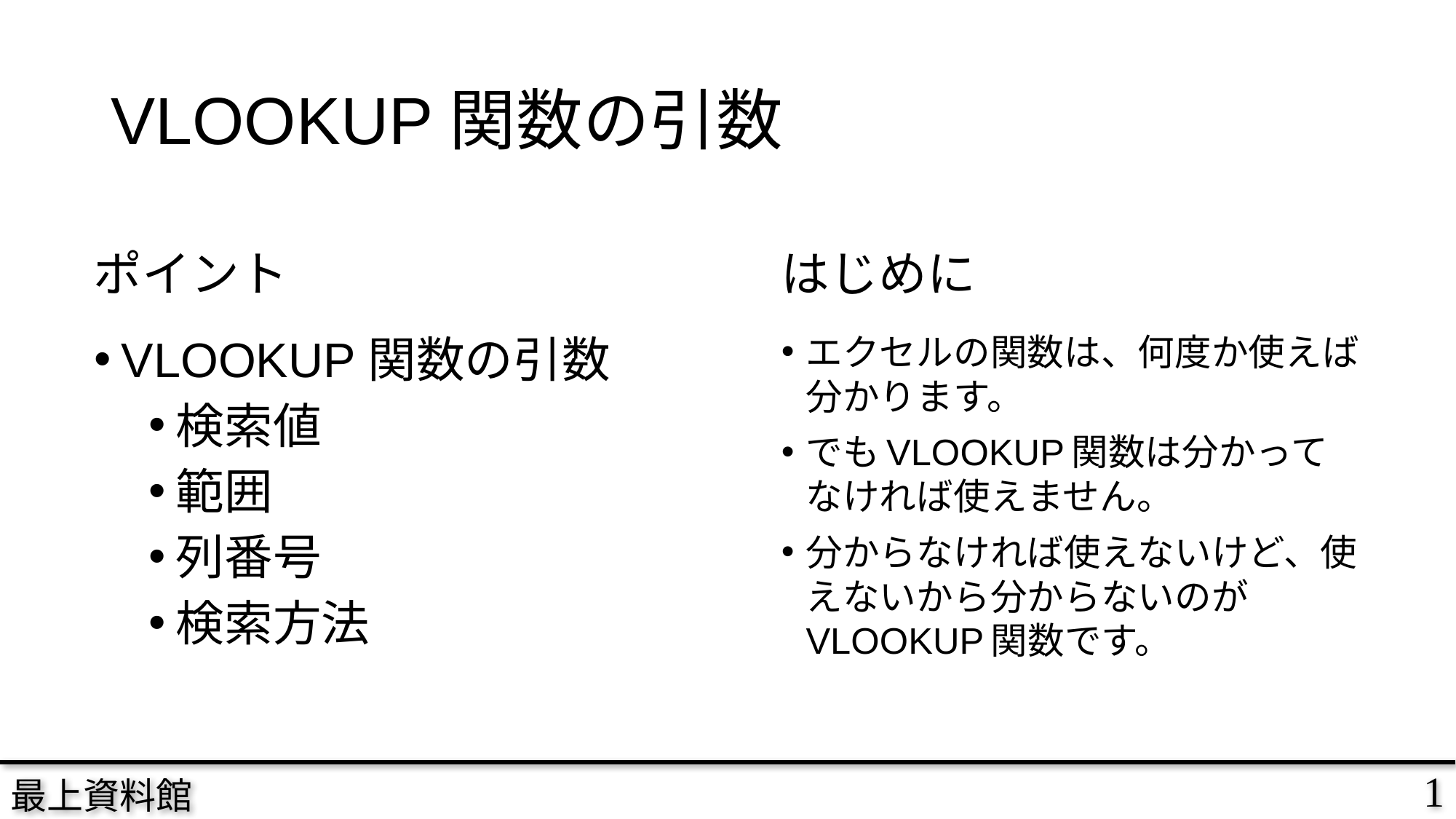

# VLOOKUP関数の引数
はじめに
ポイント
VLOOKUP関数の引数
検索値
範囲
列番号
検索方法
エクセルの関数は、何度か使えば分かります。
でもVLOOKUP関数は分かってなければ使えません。
分からなければ使えないけど、使えないから分からないのがVLOOKUP関数です。